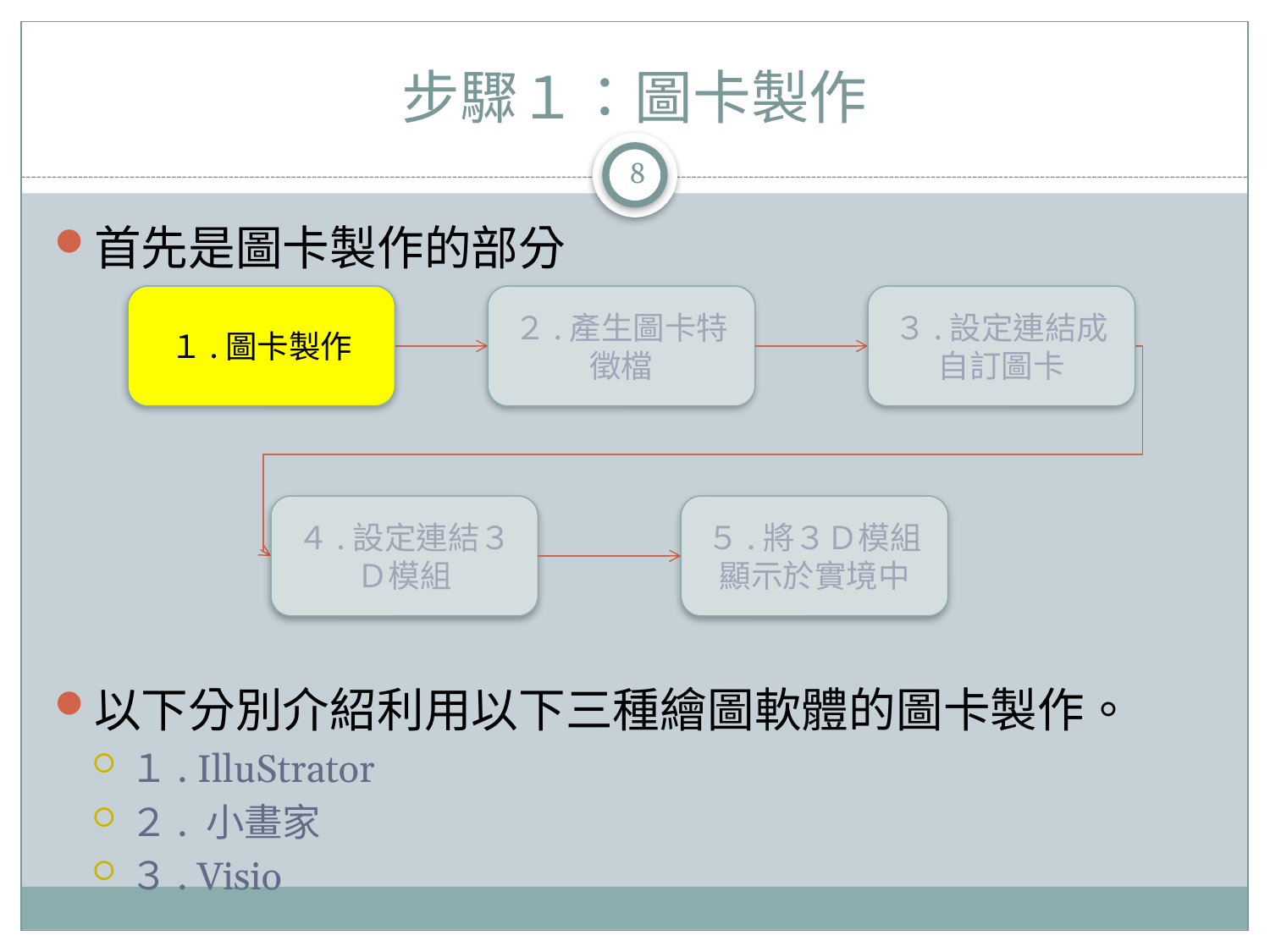

# 步驟１：圖卡製作
8
首先是圖卡製作的部分

以下分別介紹利用以下三種繪圖軟體的圖卡製作。
１. IlluStrator
２. 小畫家
３. Visio
１.圖卡製作
２.產生圖卡特徵檔
３.設定連結成自訂圖卡
４.設定連結３Ｄ模組
５.將３Ｄ模組顯示於實境中